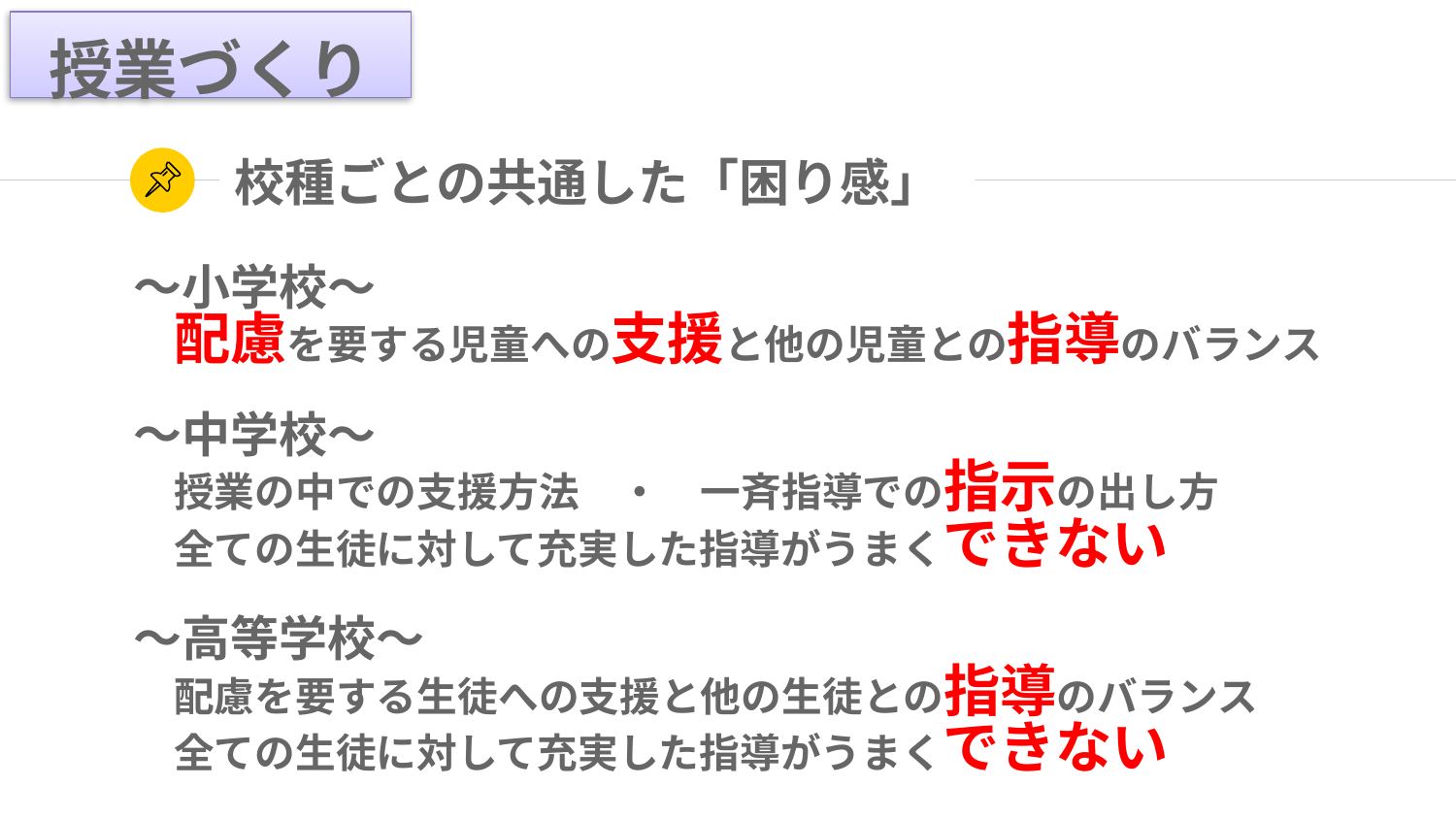

授業づくり
# 校種ごとの共通した「困り感」

～小学校～
　配慮を要する児童への支援と他の児童との指導のバランス

～中学校～
　授業の中での支援方法　・　一斉指導での指示の出し方
　全ての生徒に対して充実した指導がうまくできない

～高等学校～
　配慮を要する生徒への支援と他の生徒との指導のバランス
　全ての生徒に対して充実した指導がうまくできない